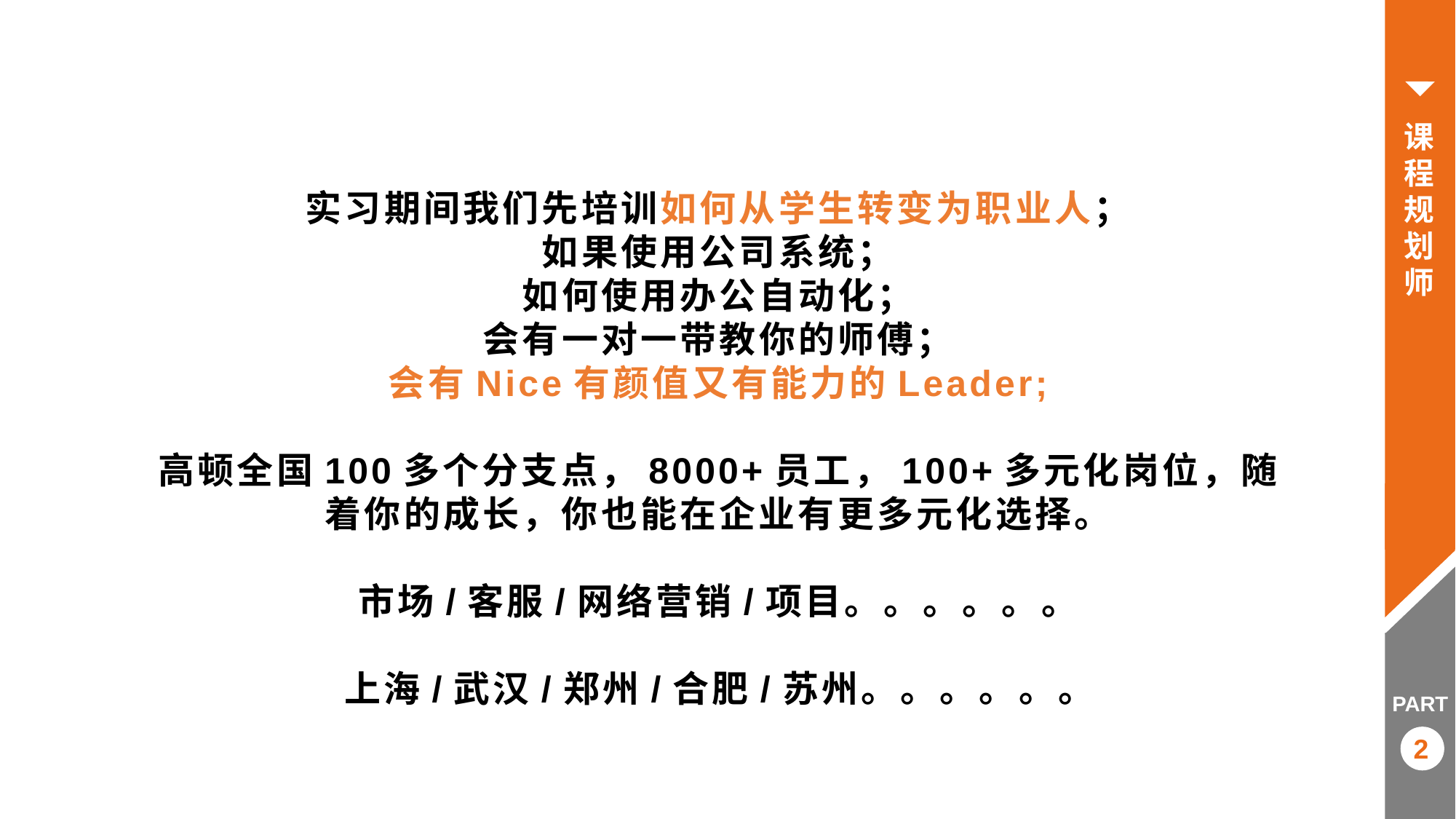

课程规划师
实习期间我们先培训如何从学生转变为职业人；
如果使用公司系统；
如何使用办公自动化；
会有一对一带教你的师傅；
会有Nice有颜值又有能力的Leader;
高顿全国100多个分支点，8000+员工，100+多元化岗位，随着你的成长，你也能在企业有更多元化选择。
市场/客服/网络营销/项目。。。。。。
上海/武汉/郑州/合肥/苏州。。。。。。

PART
PART

2